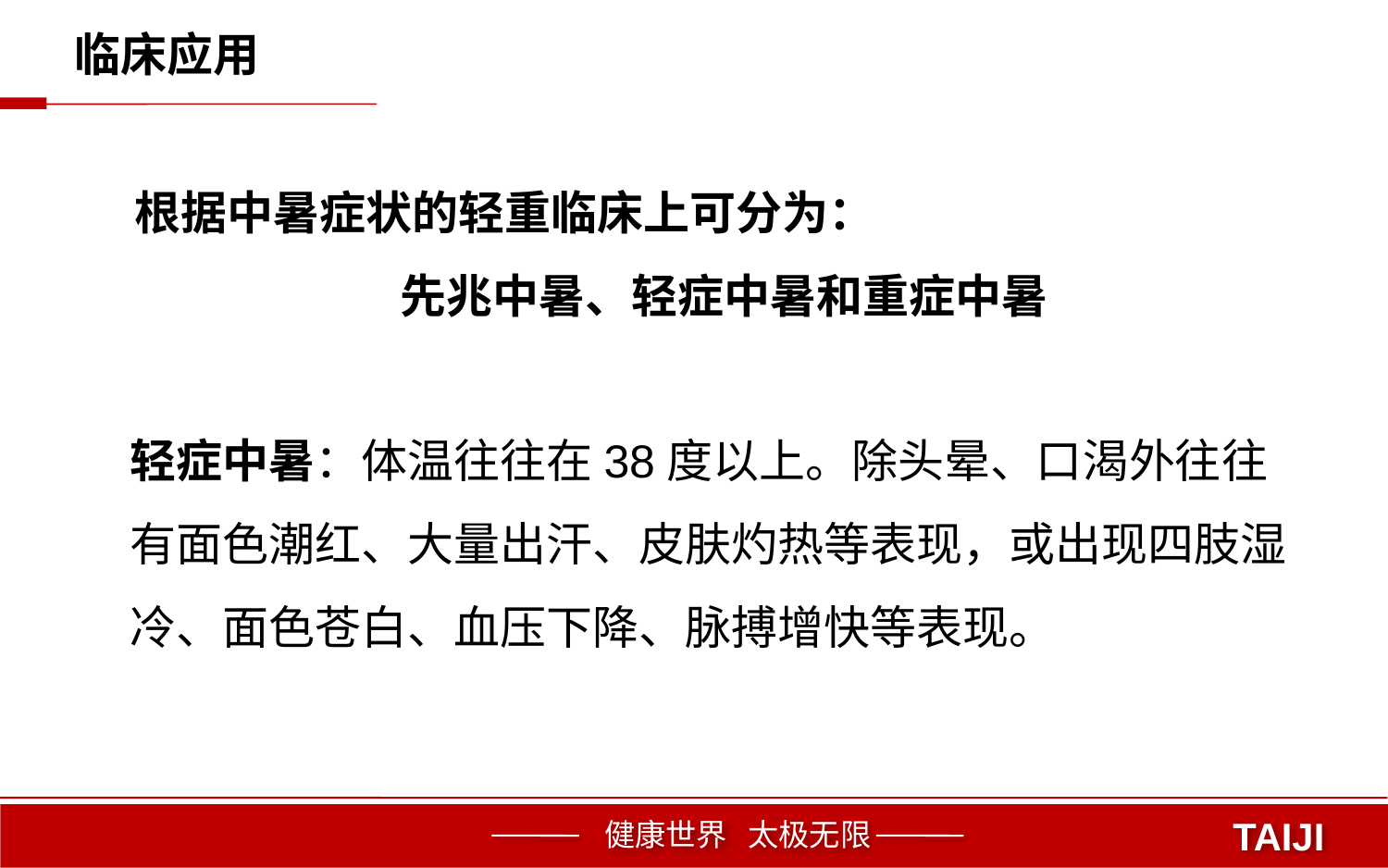

临床应用
根据中暑症状的轻重临床上可分为：
先兆中暑、轻症中暑和重症中暑
轻症中暑：体温往往在38度以上。除头晕、口渴外往往有面色潮红、大量出汗、皮肤灼热等表现，或出现四肢湿冷、面色苍白、血压下降、脉搏增快等表现。